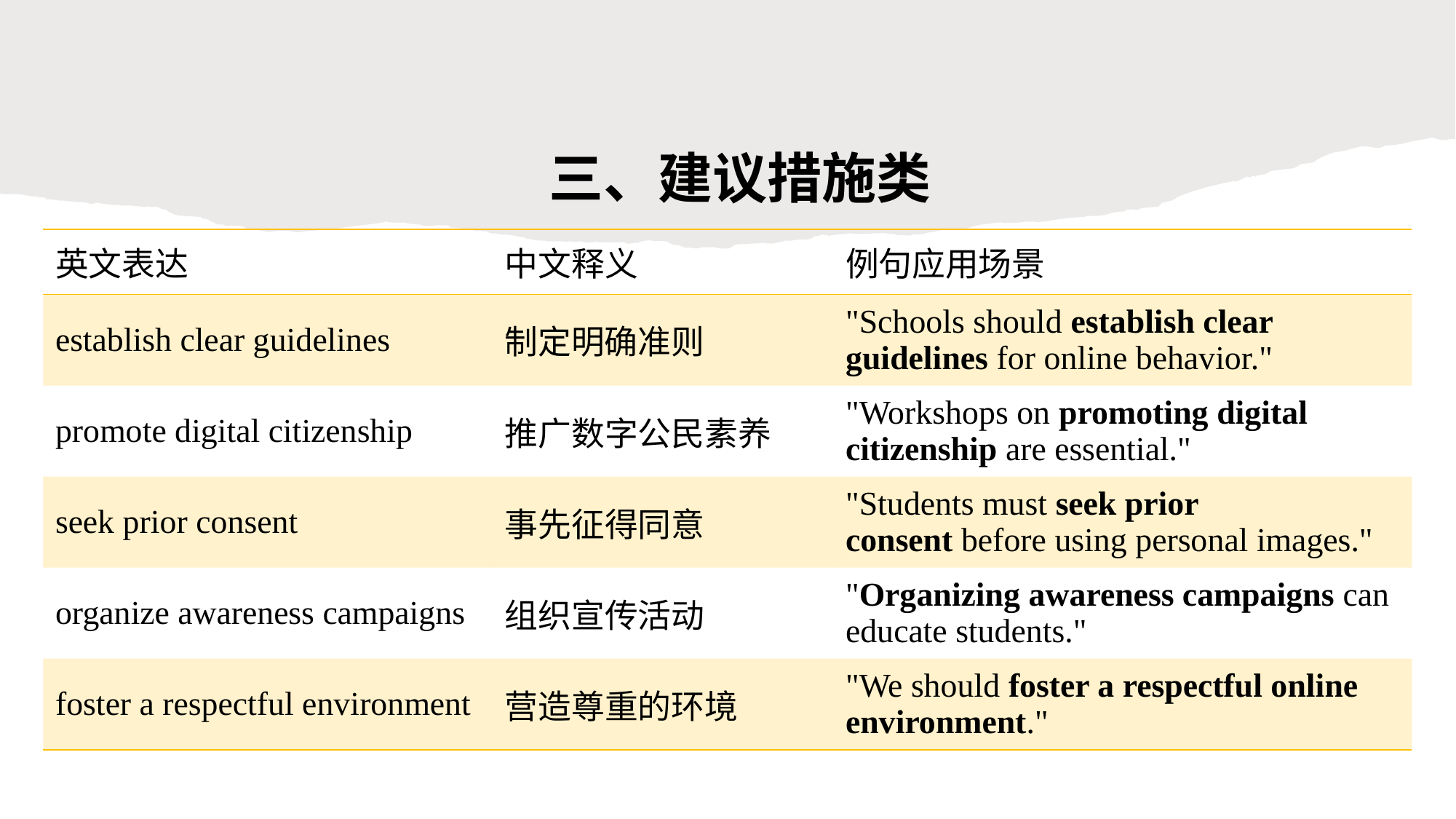

三、建议措施类

| 英文表达 | 中文释义 | 例句应用场景 |
| --- | --- | --- |
| establish clear guidelines | 制定明确准则 | "Schools should establish clear guidelines for online behavior." |
| promote digital citizenship | 推广数字公民素养 | "Workshops on promoting digital citizenship are essential." |
| seek prior consent | 事先征得同意 | "Students must seek prior consent before using personal images." |
| organize awareness campaigns | 组织宣传活动 | "Organizing awareness campaigns can educate students." |
| foster a respectful environment | 营造尊重的环境 | "We should foster a respectful online environment." |